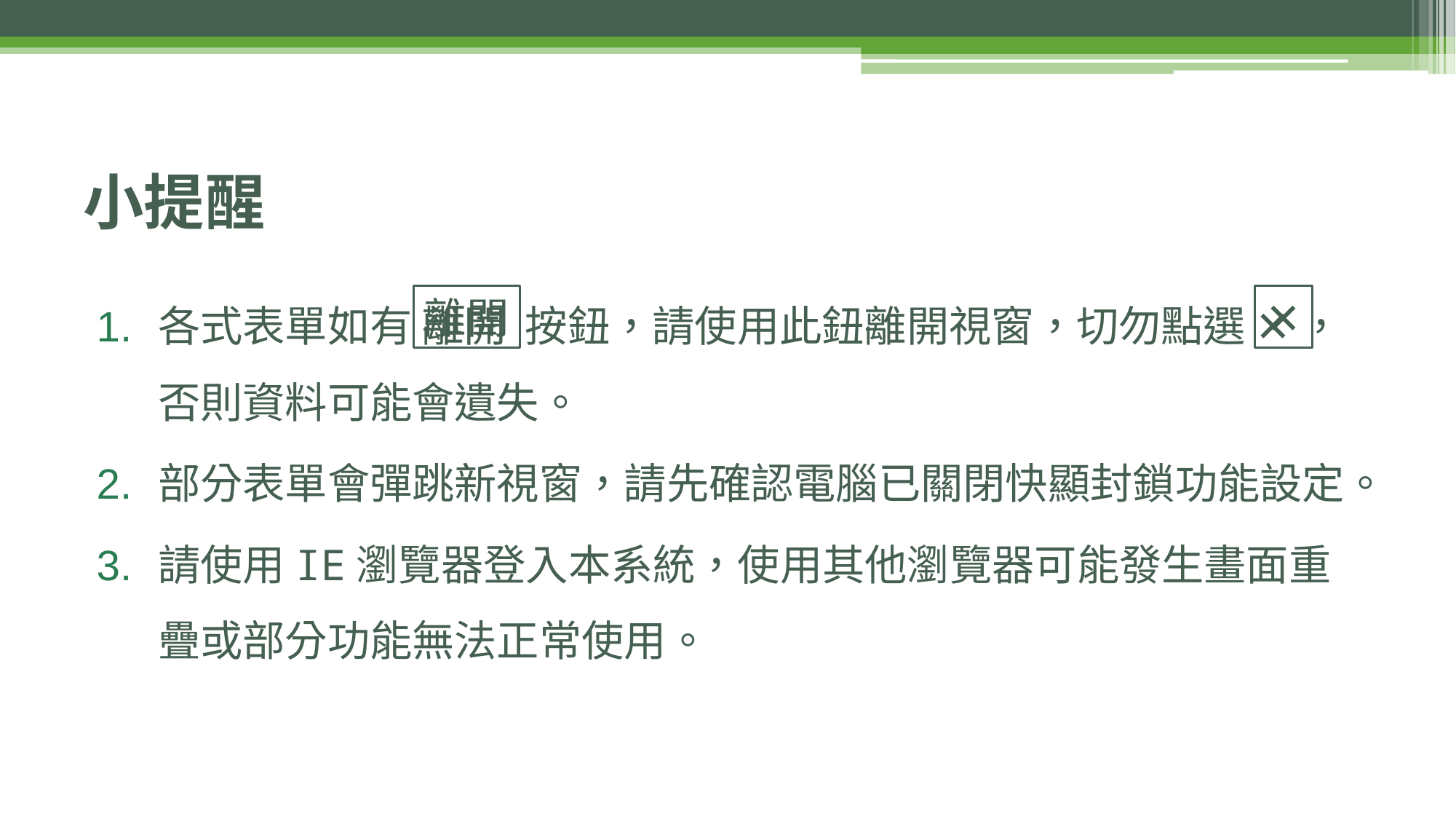

# 小提醒
各式表單如有 離開  按鈕，請使用此鈕離開視窗，切勿點選 ✕ ，否則資料可能會遺失。
部分表單會彈跳新視窗，請先確認電腦已關閉快顯封鎖功能設定。
請使用IE瀏覽器登入本系統，使用其他瀏覽器可能發生畫面重疊或部分功能無法正常使用。

離開
✕